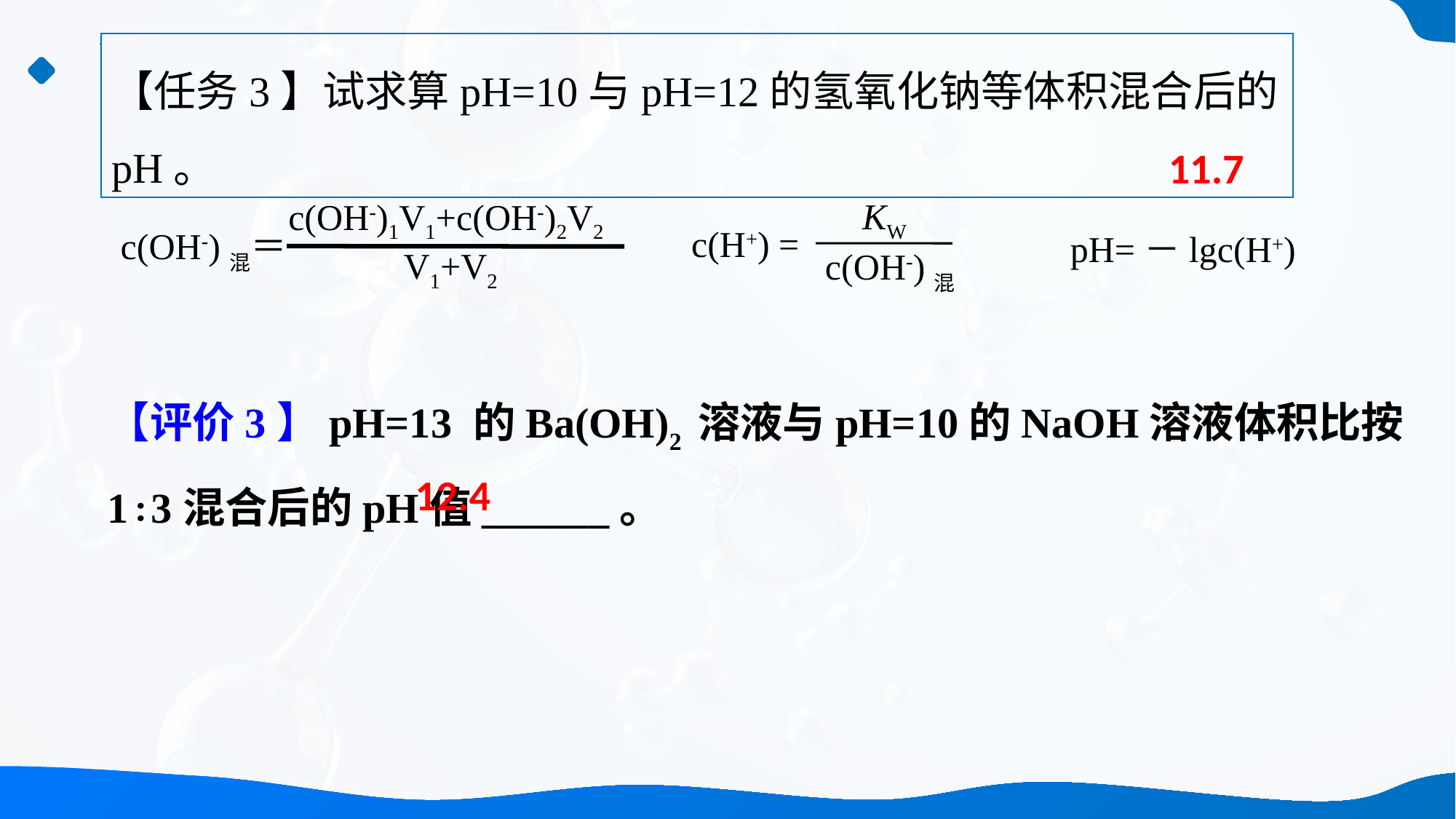

【任务3】试求算pH=10与pH=12的氢氧化钠等体积混合后的pH。
11.7
KW
c(H+) =
c(OH-)混

c(OH-)1V1+c(OH-)2V2
      V1+V2

 c(OH-)混＝
pH=－lgc(H+)
【评价3】pH=13 的Ba(OH)2 溶液与pH=10的NaOH溶液体积比按1∶3混合后的pH值______。
12.4